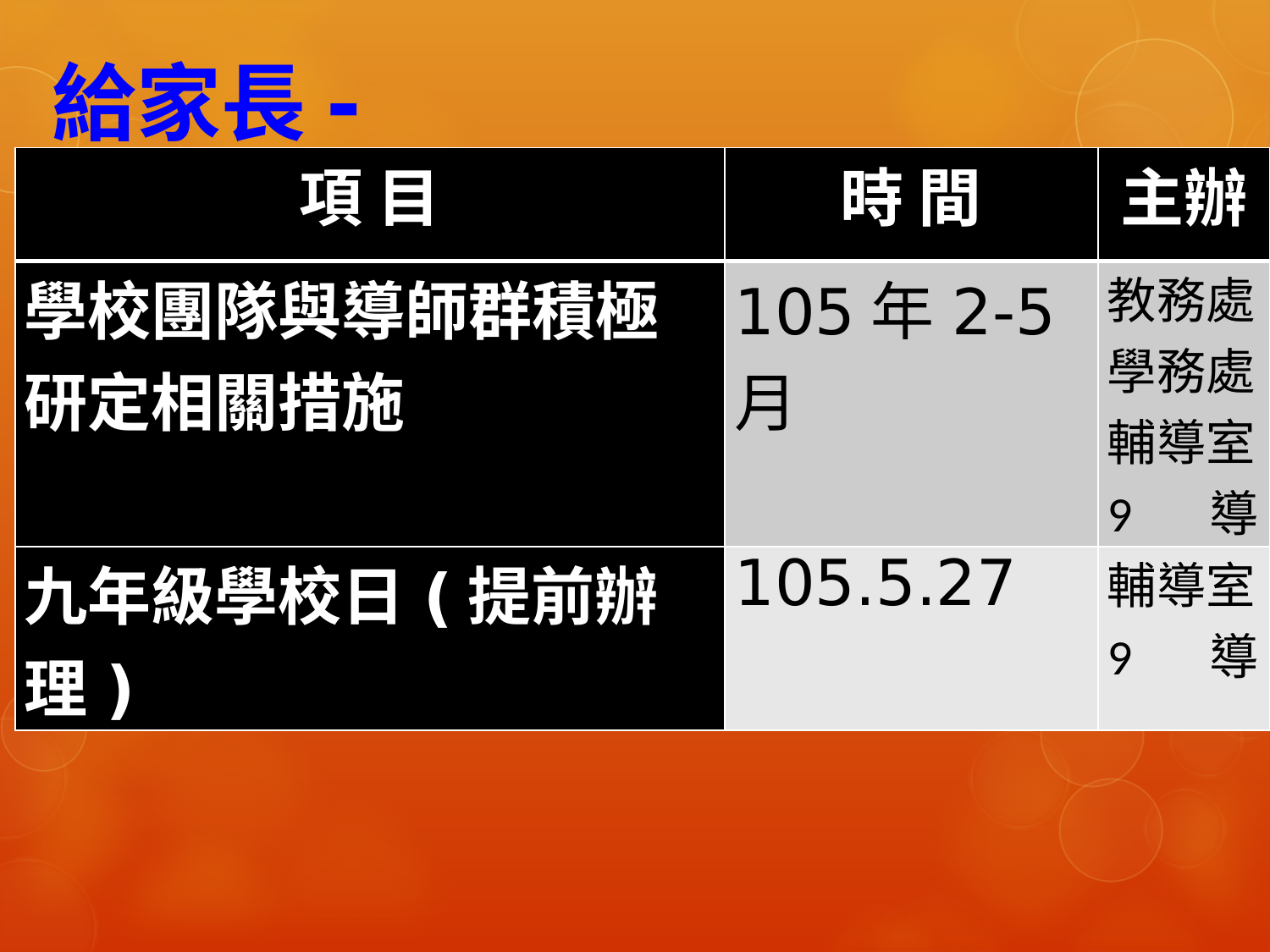

# 給家長-
| 項 目 | 時 間 | 主辦 |
| --- | --- | --- |
| 學校團隊與導師群積極研定相關措施 | 105年2-5月 | 教務處學務處輔導室 9 導 |
| 九年級學校日(提前辦理) | 105.5.27 | 輔導室 9 導 |